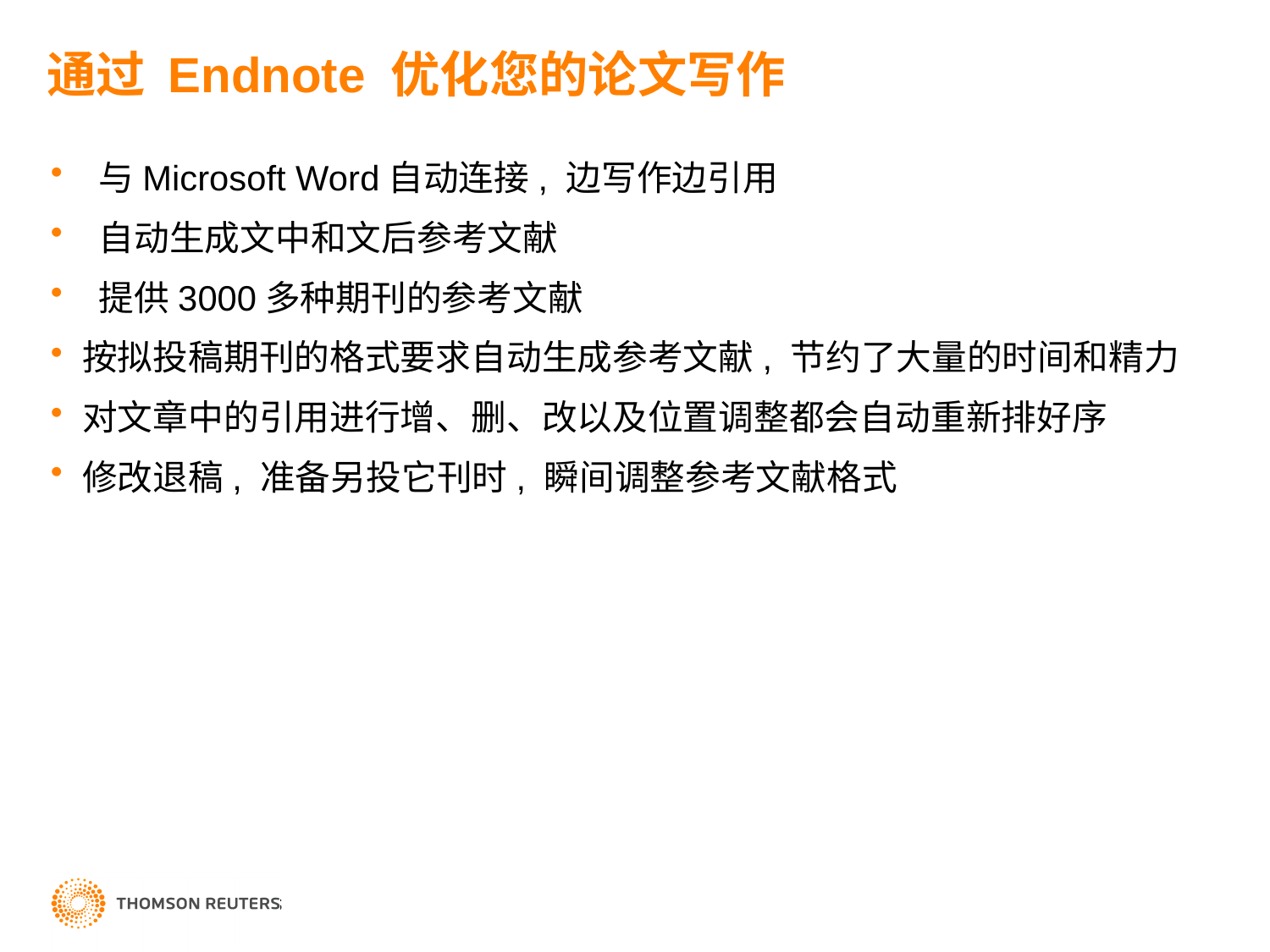

# 通过 Endnote 优化您的论文写作
 与Microsoft Word自动连接, 边写作边引用
 自动生成文中和文后参考文献
 提供3000多种期刊的参考文献
按拟投稿期刊的格式要求自动生成参考文献, 节约了大量的时间和精力
对文章中的引用进行增、删、改以及位置调整都会自动重新排好序
修改退稿, 准备另投它刊时, 瞬间调整参考文献格式